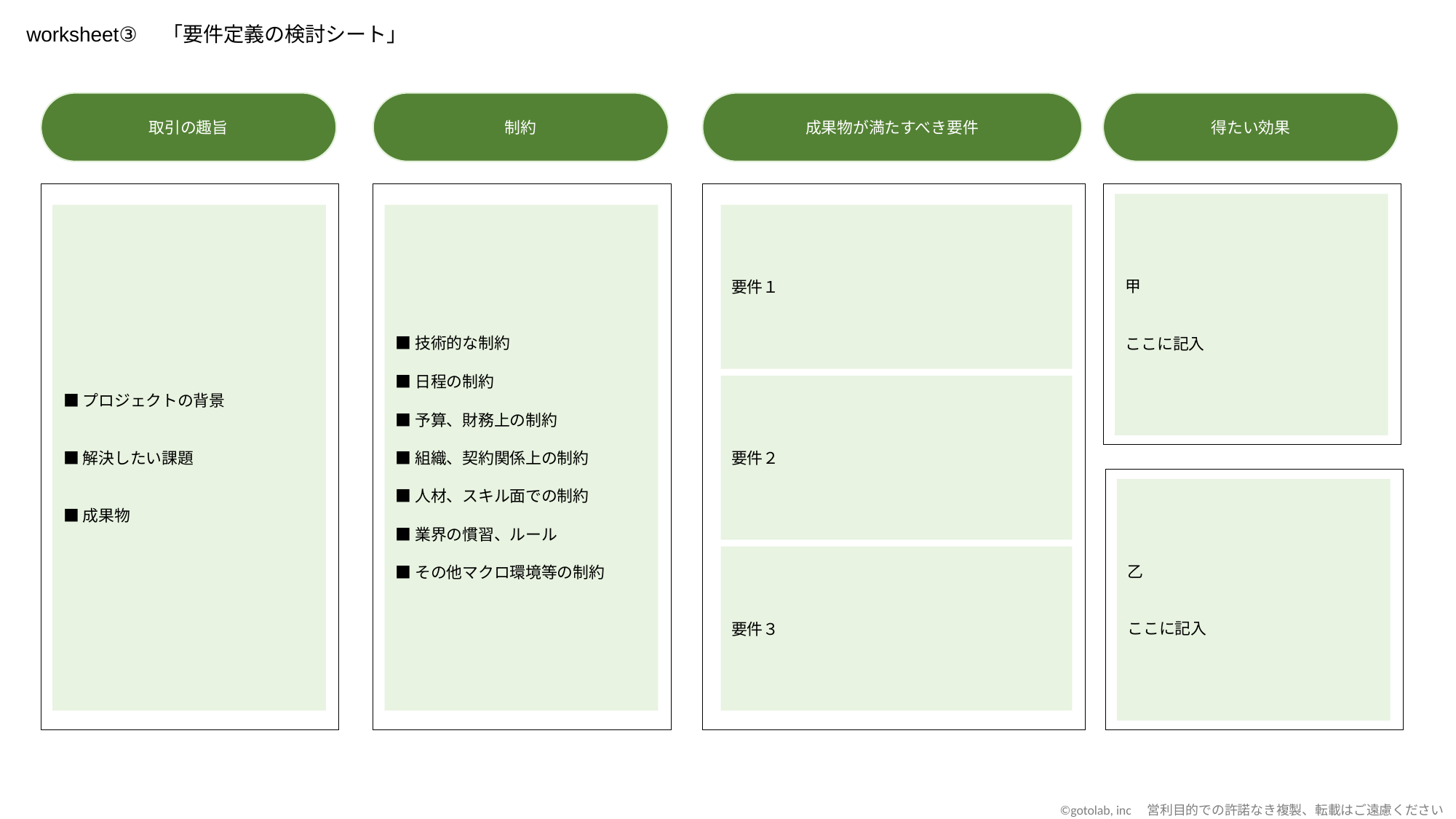

甲

ここに記入
■プロジェクトの背景

■解決したい課題

■成果物
■技術的な制約

■日程の制約

■予算、財務上の制約

■組織、契約関係上の制約

■人材、スキル面での制約

■業界の慣習、ルール

■その他マクロ環境等の制約
要件１
要件２
乙

ここに記入
要件３